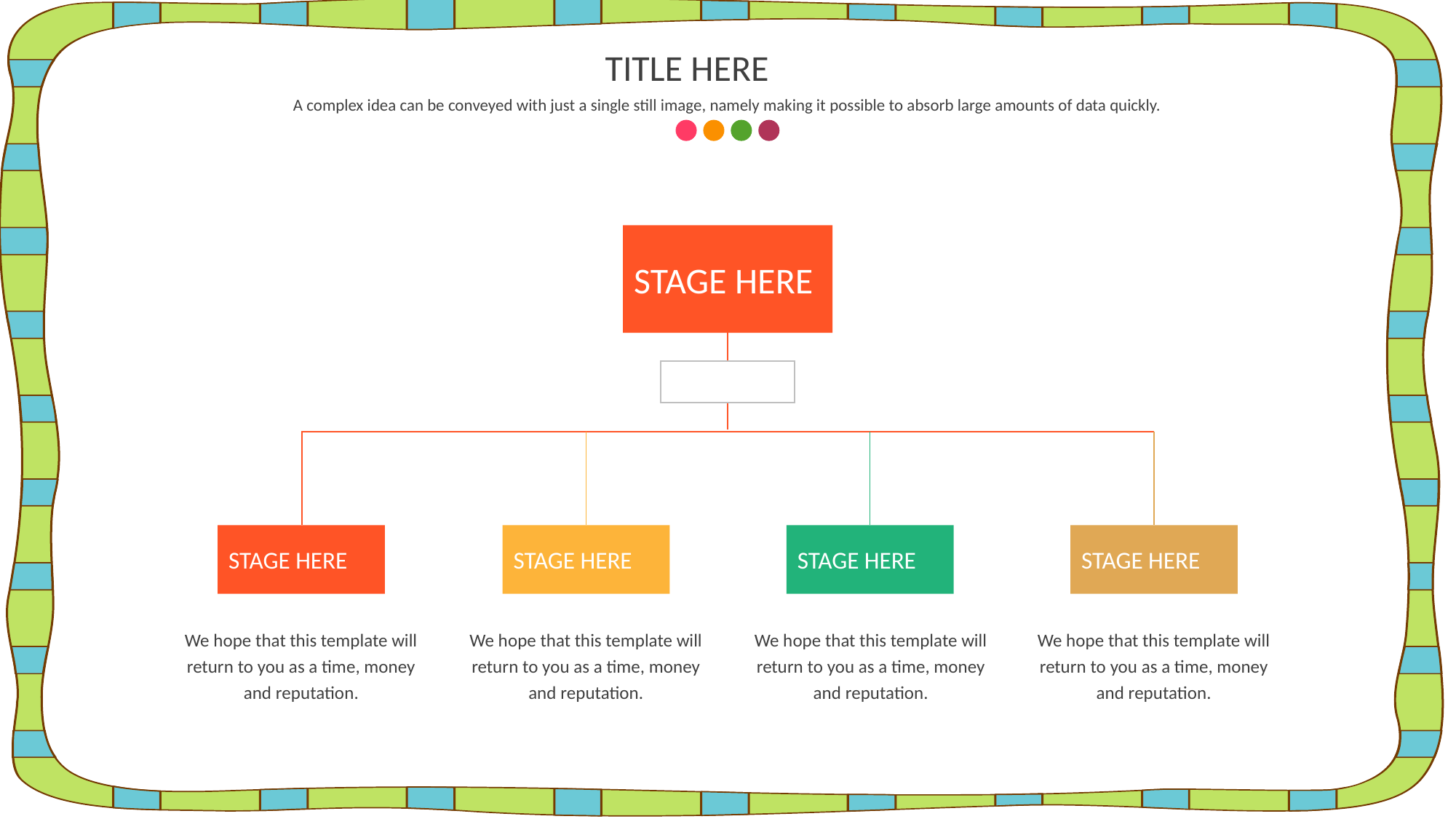

TITLE HERE
A complex idea can be conveyed with just a single still image, namely making it possible to absorb large amounts of data quickly.

STAGE HERE
添加标题
STAGE HERE
STAGE HERE
STAGE HERE
STAGE HERE
We hope that this template will return to you as a time, money and reputation.
We hope that this template will return to you as a time, money and reputation.
We hope that this template will return to you as a time, money and reputation.
We hope that this template will return to you as a time, money and reputation.